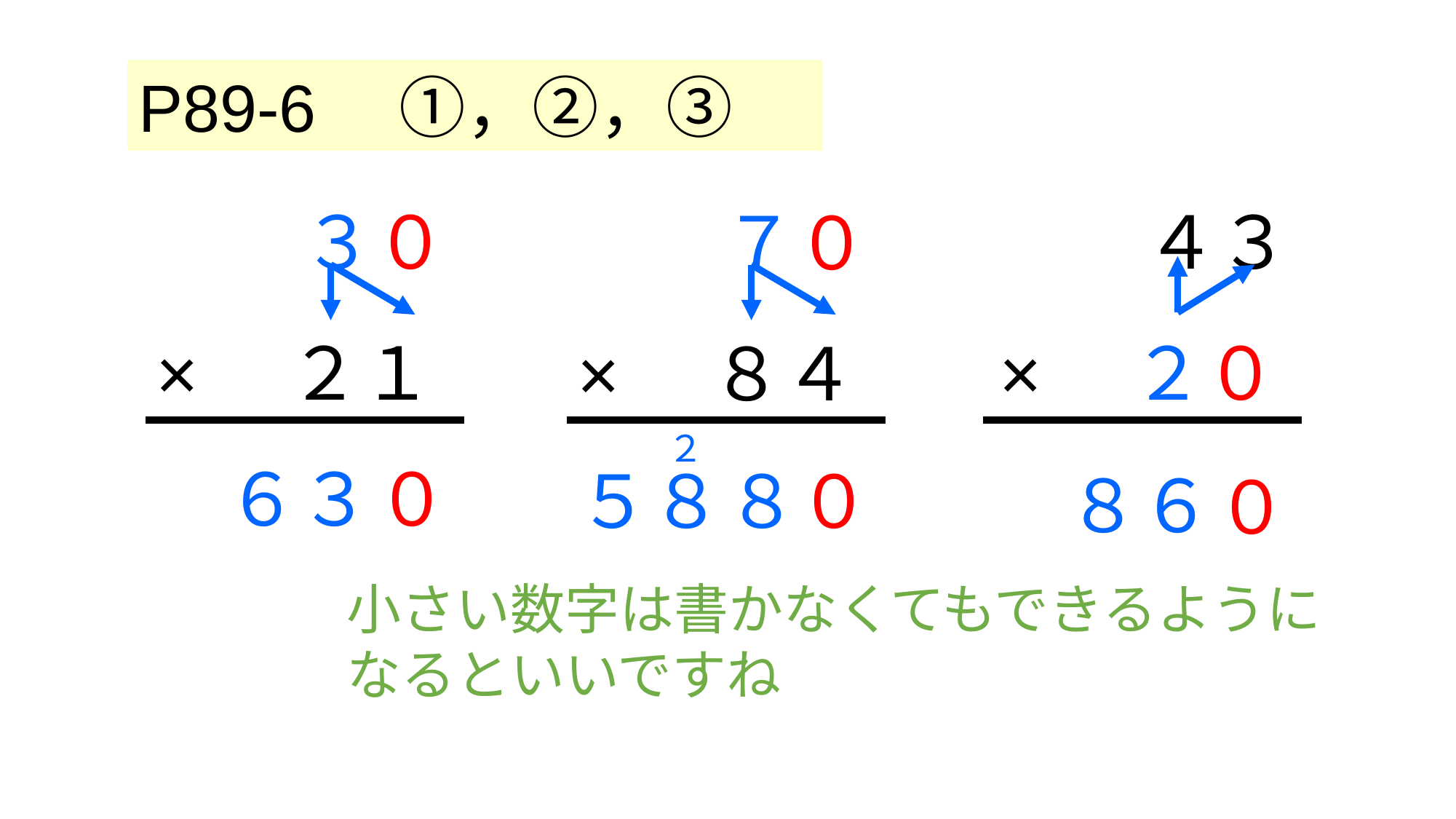

P89-6　①，②，③
　　３０×　２１
　　４３×　２０
　　７０×　８４
２
０
６３
５８
８
０
８６
０
小さい数字は書かなくてもできるようになるといいですね